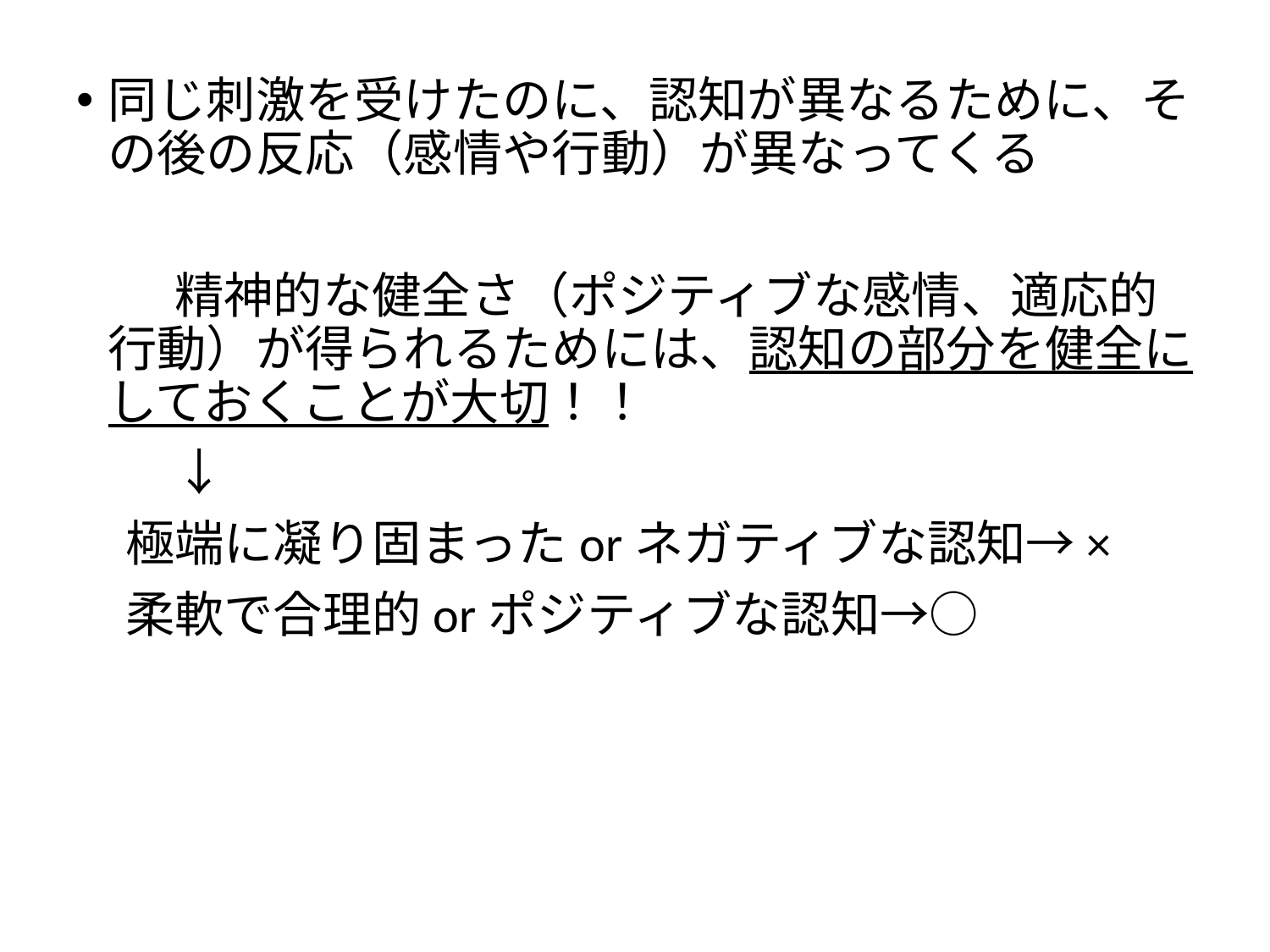

同じ刺激を受けたのに、認知が異なるために、その後の反応（感情や行動）が異なってくる

　　精神的な健全さ（ポジティブな感情、適応的行動）が得られるためには、認知の部分を健全にしておくことが大切！！
　　↓
　極端に凝り固まったorネガティブな認知→×
　柔軟で合理的orポジティブな認知→○